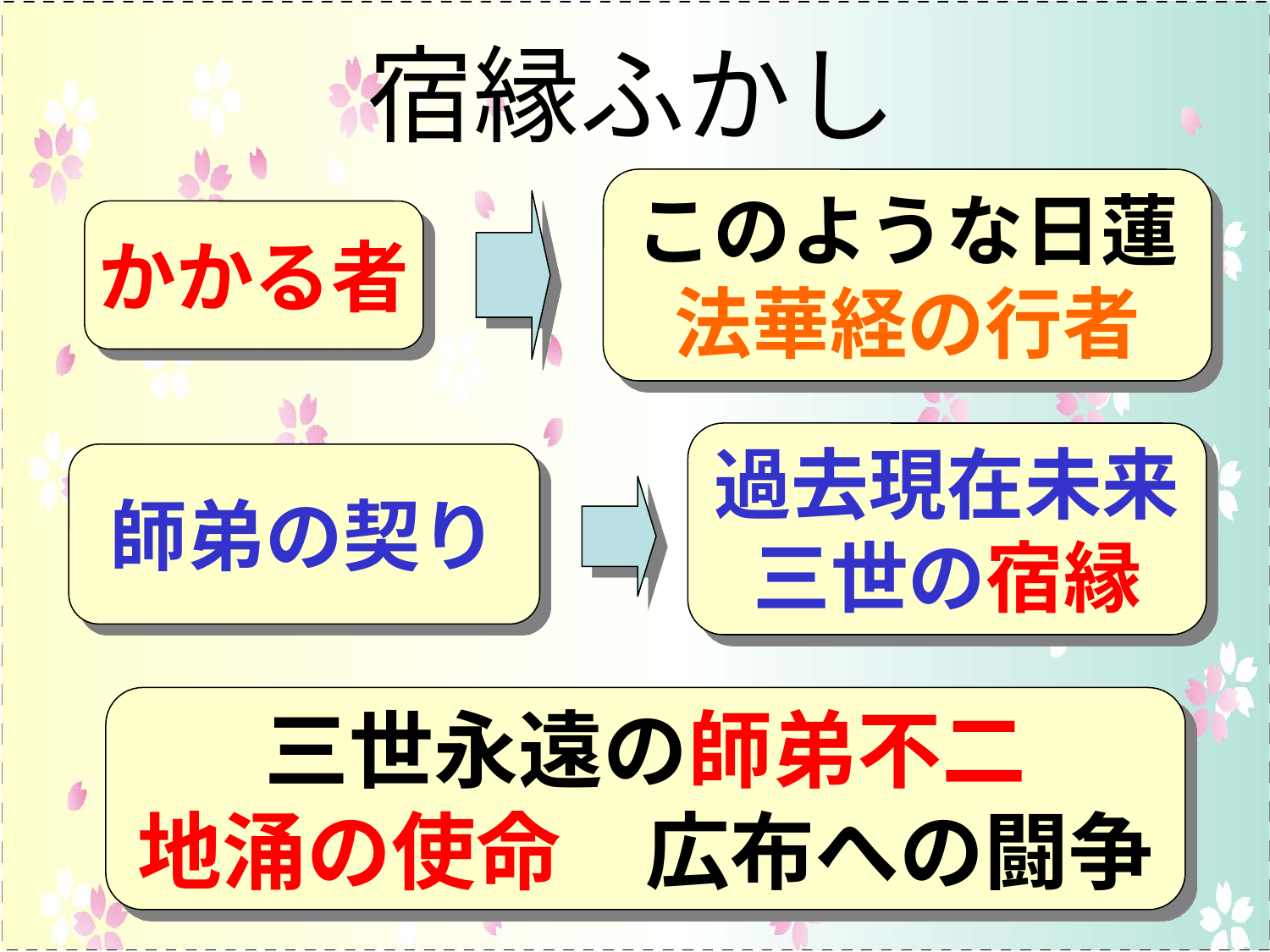

# 宿縁ふかし
このような日蓮
法華経の行者

かかる者
過去現在未来
三世の宿縁
師弟の契り

三世永遠の師弟不二
地涌の使命　広布への闘争